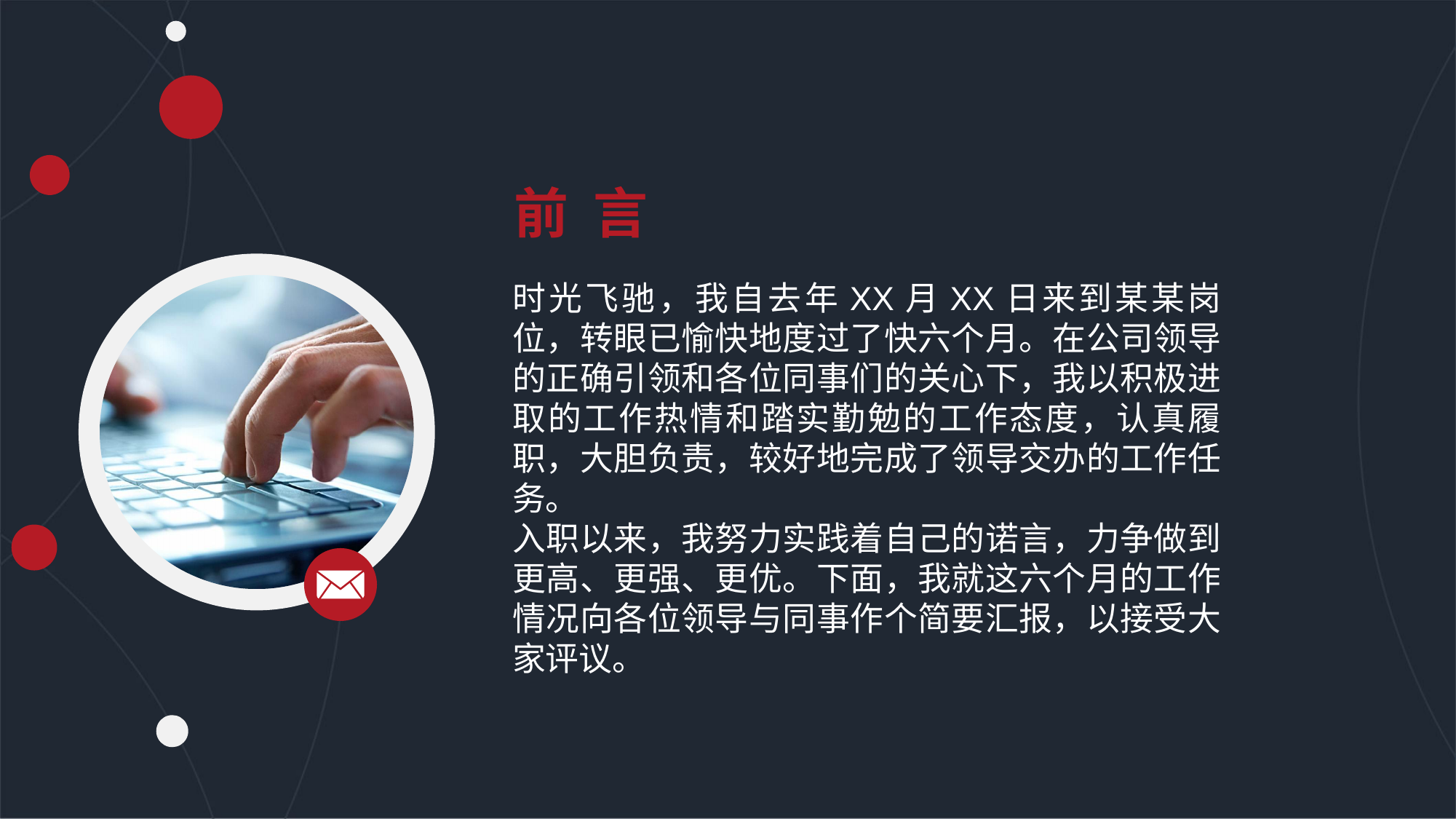

前  言

时光飞驰，我自去年XX月XX日来到某某岗位，转眼已愉快地度过了快六个月。在公司领导的正确引领和各位同事们的关心下，我以积极进取的工作热情和踏实勤勉的工作态度，认真履职，大胆负责，较好地完成了领导交办的工作任务。
入职以来，我努力实践着自己的诺言，力争做到更高、更强、更优。下面，我就这六个月的工作情况向各位领导与同事作个简要汇报，以接受大家评议。